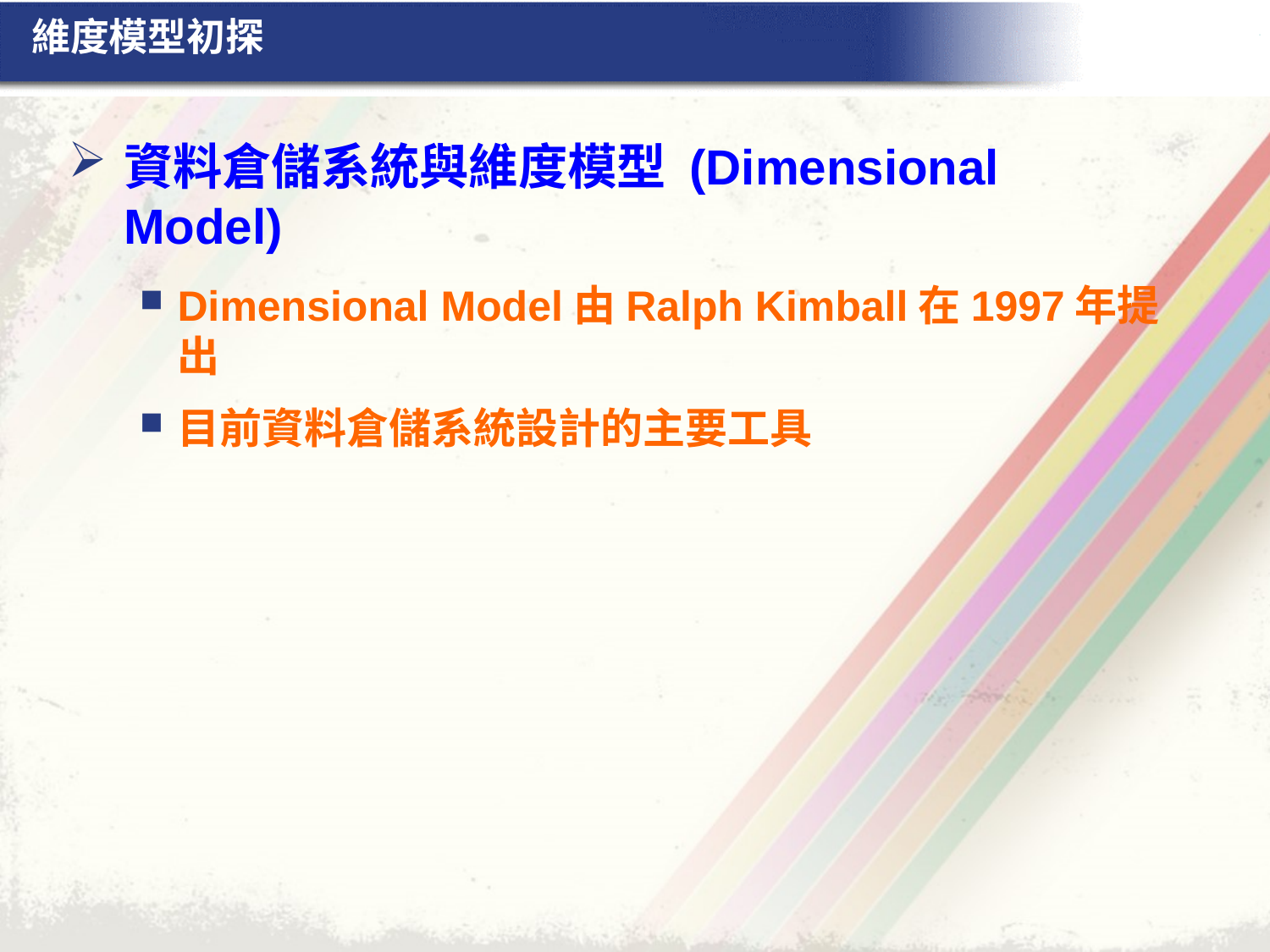

# 維度模型初探
資料倉儲系統與維度模型 (Dimensional Model)
Dimensional Model由Ralph Kimball在1997年提出
目前資料倉儲系統設計的主要工具